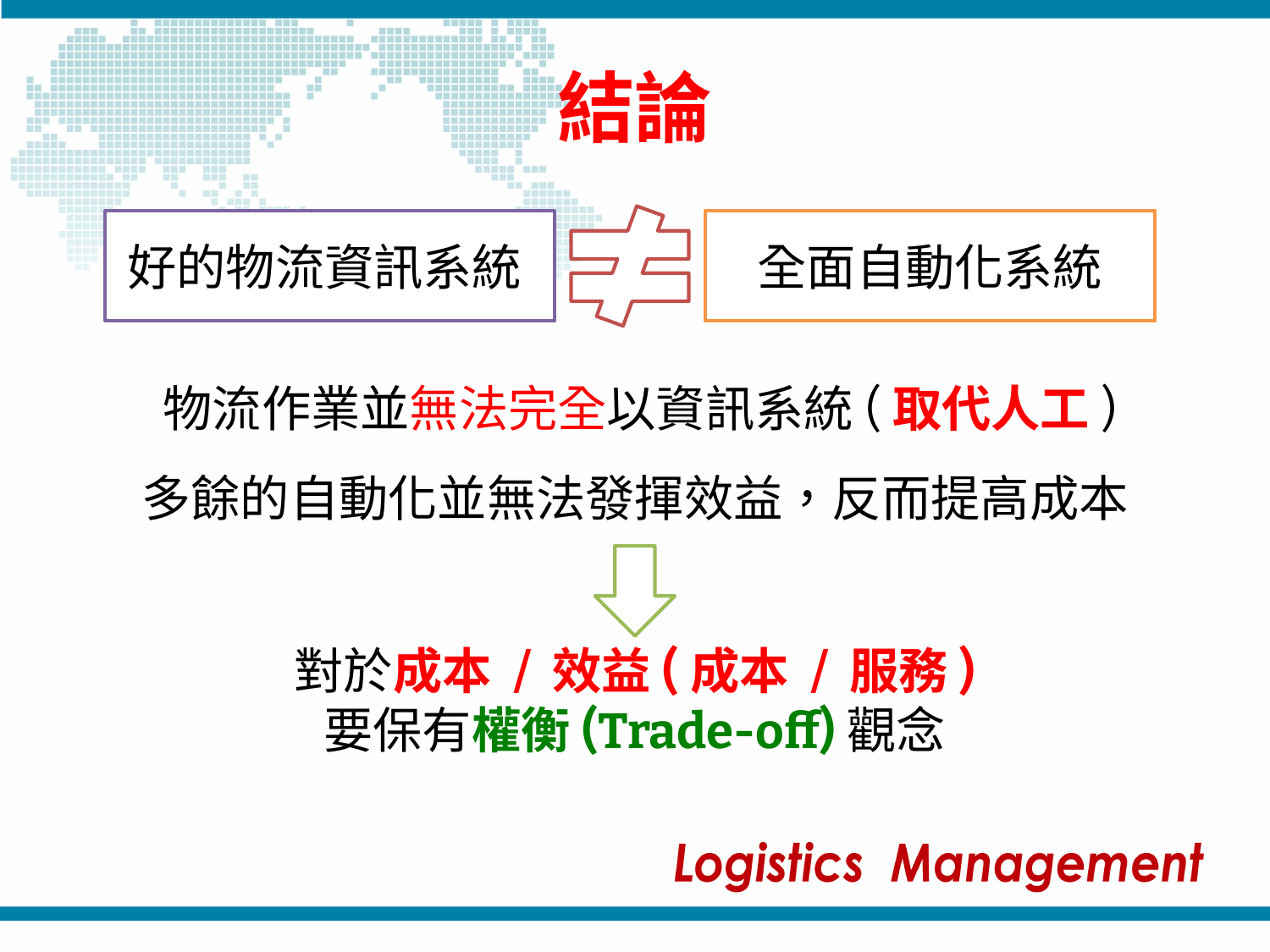

# 結論

好的物流資訊系統
全面自動化系統
物流作業並無法完全以資訊系統(取代人工)
多餘的自動化並無法發揮效益，反而提高成本

對於成本 / 效益(成本 / 服務)
要保有權衡(Trade-off)觀念